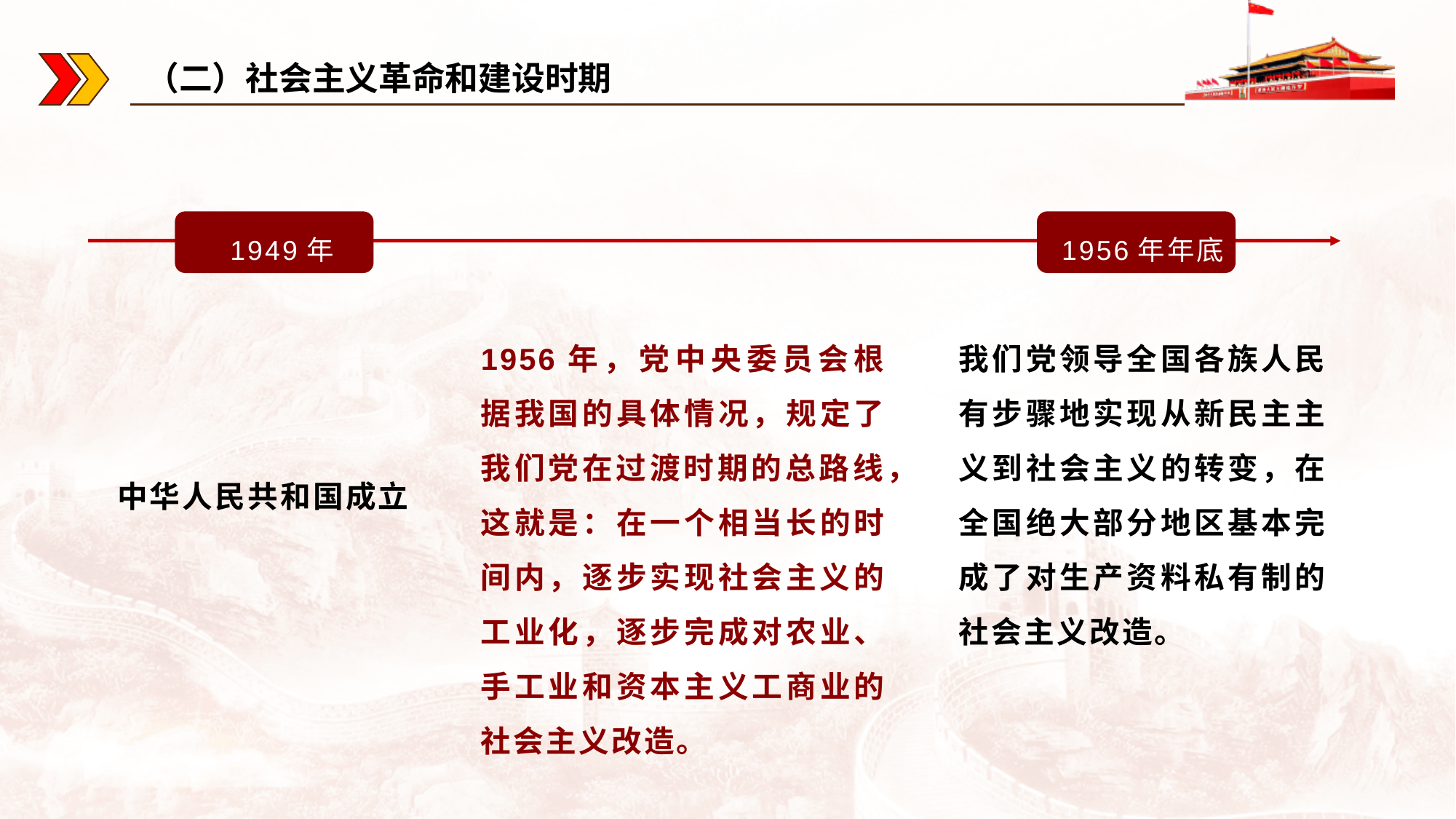

（二）社会主义革命和建设时期

1949年

1956年年底
1956年，党中央委员会根据我国的具体情况，规定了我们党在过渡时期的总路线，这就是：在一个相当长的时间内，逐步实现社会主义的工业化，逐步完成对农业、手工业和资本主义工商业的社会主义改造。
我们党领导全国各族人民有步骤地实现从新民主主义到社会主义的转变，在全国绝大部分地区基本完成了对生产资料私有制的社会主义改造。
中华人民共和国成立